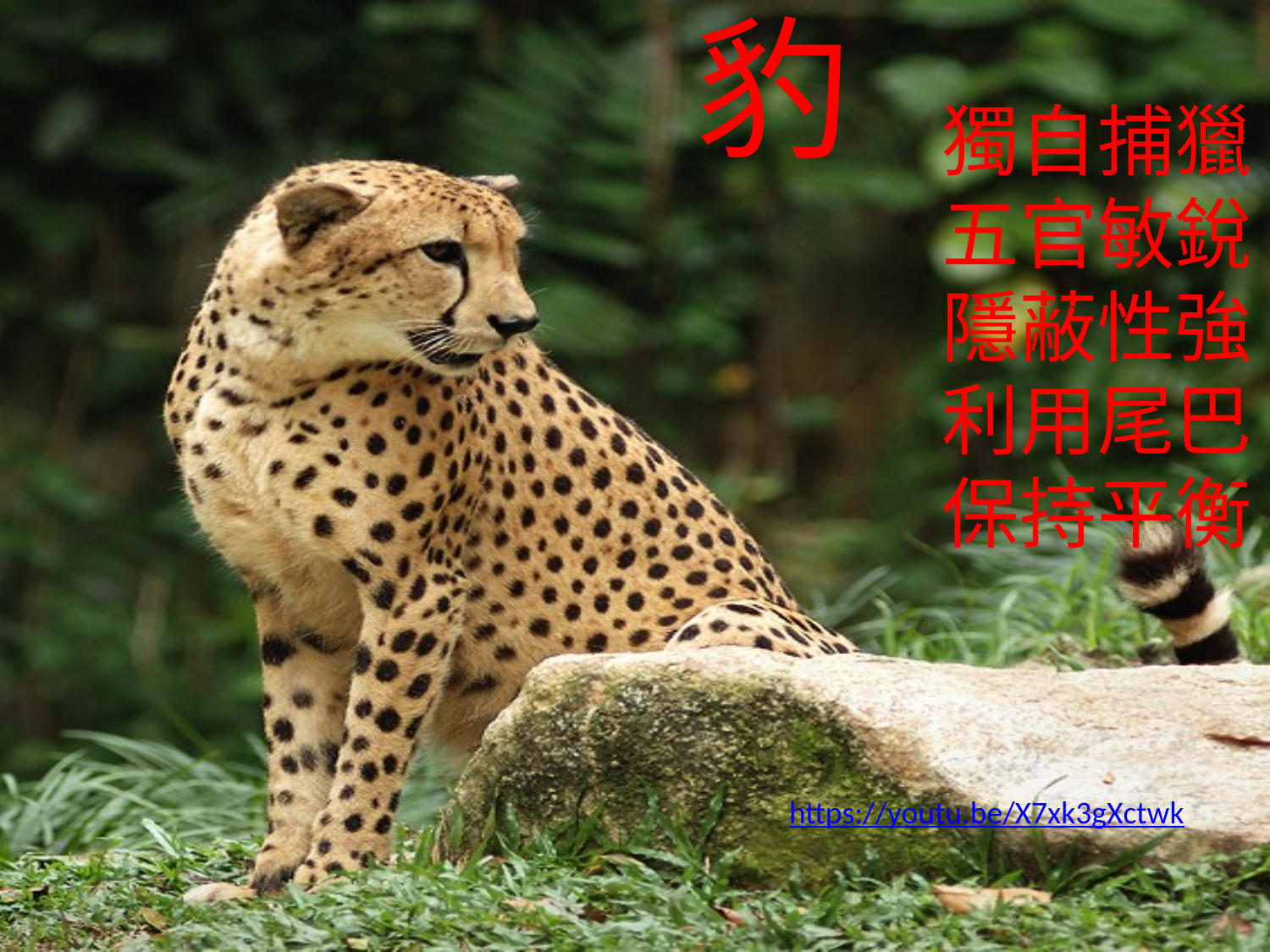

豹
獨自捕獵
五官敏銳
隱蔽性強
利用尾巴
保持平衡
https://youtu.be/X7xk3gXctwk